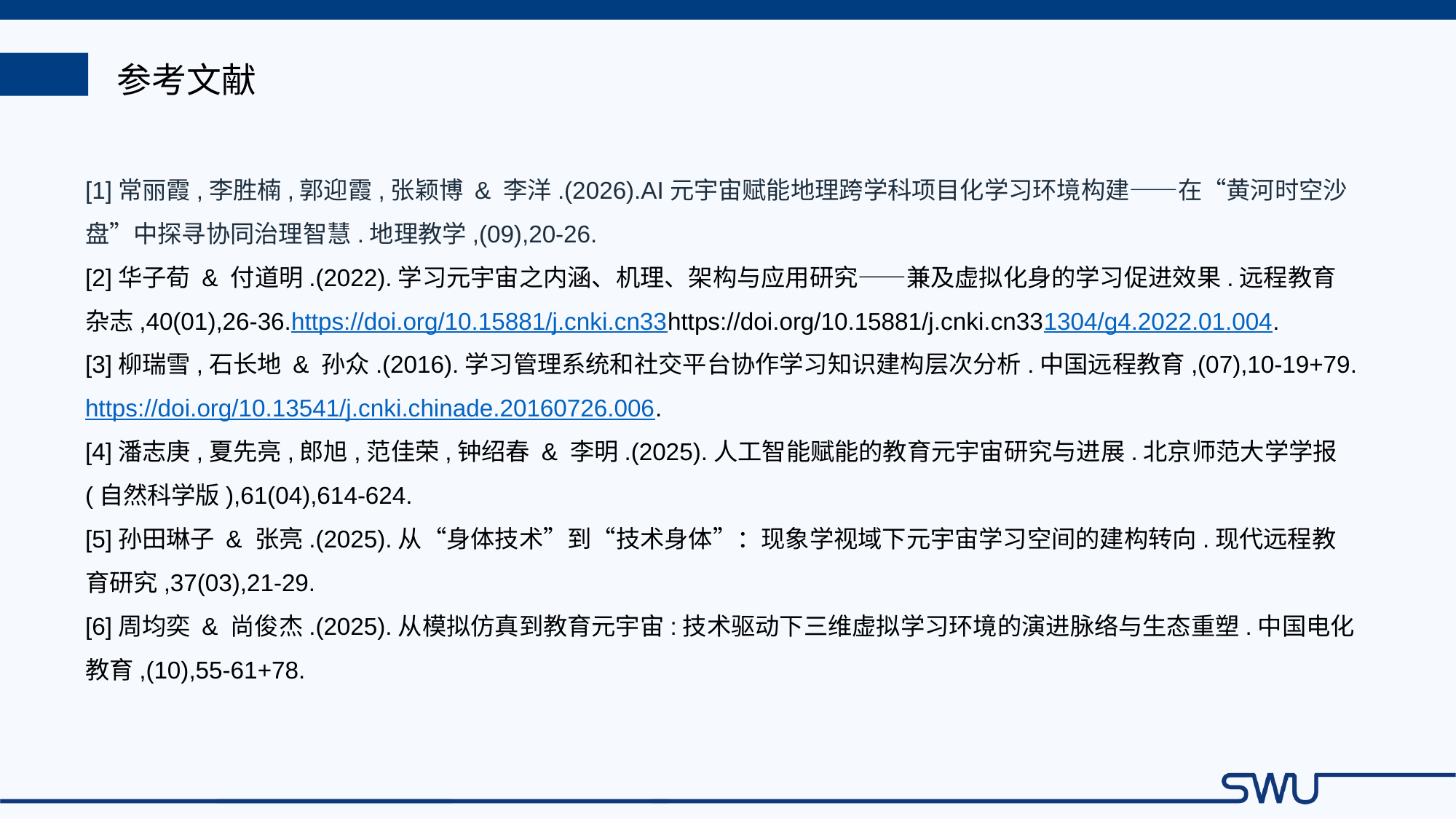

参考文献
[1]常丽霞,李胜楠,郭迎霞,张颖博 & 李洋.(2026).AI元宇宙赋能地理跨学科项目化学习环境构建——在“黄河时空沙盘”中探寻协同治理智慧.地理教学,(09),20-26.
[2]华子荀 & 付道明.(2022).学习元宇宙之内涵、机理、架构与应用研究——兼及虚拟化身的学习促进效果.远程教育杂志,40(01),26-36.https://doi.org/10.15881/j.cnki.cn33https://doi.org/10.15881/j.cnki.cn331304/g4.2022.01.004.
[3]柳瑞雪,石长地 & 孙众.(2016).学习管理系统和社交平台协作学习知识建构层次分析.中国远程教育,(07),10-19+79.https://doi.org/10.13541/j.cnki.chinade.20160726.006.
[4]潘志庚,夏先亮,郎旭,范佳荣,钟绍春 & 李明.(2025).人工智能赋能的教育元宇宙研究与进展.北京师范大学学报(自然科学版),61(04),614-624.
[5]孙田琳子 & 张亮.(2025).从“身体技术”到“技术身体”：现象学视域下元宇宙学习空间的建构转向.现代远程教育研究,37(03),21-29.
[6]周均奕 & 尚俊杰.(2025).从模拟仿真到教育元宇宙:技术驱动下三维虚拟学习环境的演进脉络与生态重塑.中国电化教育,(10),55-61+78.